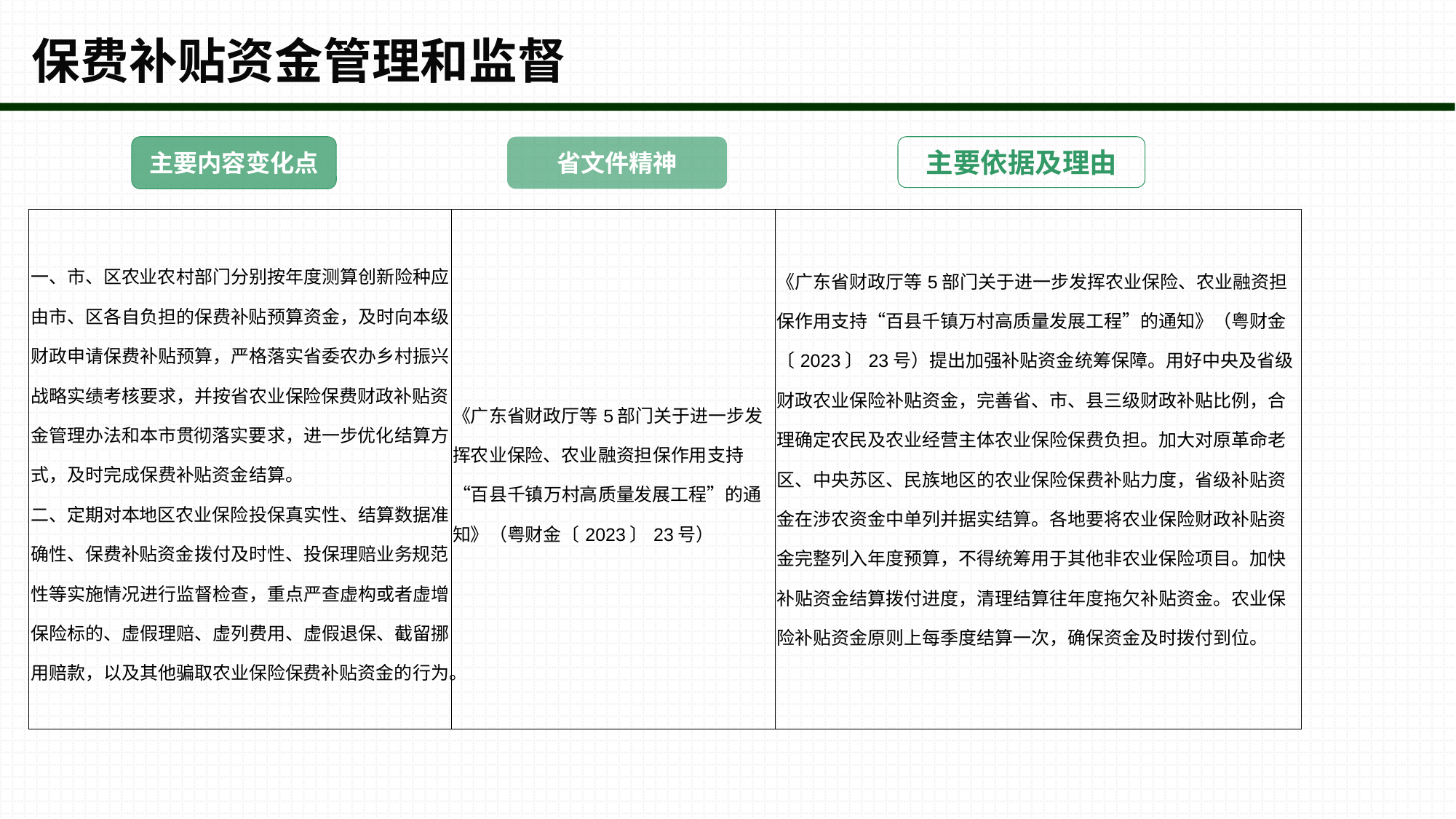

# 保费补贴资金管理和监督

主要内容变化点
省文件精神
主要依据及理由
| 一、市、区农业农村部门分别按年度测算创新险种应由市、区各自负担的保费补贴预算资金，及时向本级财政申请保费补贴预算，严格落实省委农办乡村振兴战略实绩考核要求，并按省农业保险保费财政补贴资金管理办法和本市贯彻落实要求，进一步优化结算方式，及时完成保费补贴资金结算。 二、定期对本地区农业保险投保真实性、结算数据准确性、保费补贴资金拨付及时性、投保理赔业务规范性等实施情况进行监督检查，重点严查虚构或者虚增保险标的、虚假理赔、虚列费用、虚假退保、截留挪用赔款，以及其他骗取农业保险保费补贴资金的行为。 | 《广东省财政厅等5部门关于进一步发挥农业保险、农业融资担保作用支持“百县千镇万村高质量发展工程”的通知》（粤财金〔2023〕23号） | 《广东省财政厅等5部门关于进一步发挥农业保险、农业融资担保作用支持“百县千镇万村高质量发展工程”的通知》（粤财金〔2023〕23号）提出加强补贴资金统筹保障。用好中央及省级财政农业保险补贴资金，完善省、市、县三级财政补贴比例，合理确定农民及农业经营主体农业保险保费负担。加大对原革命老区、中央苏区、民族地区的农业保险保费补贴力度，省级补贴资金在涉农资金中单列并据实结算。各地要将农业保险财政补贴资金完整列入年度预算，不得统筹用于其他非农业保险项目。加快补贴资金结算拨付进度，清理结算往年度拖欠补贴资金。农业保险补贴资金原则上每季度结算一次，确保资金及时拨付到位。 |
| --- | --- | --- |